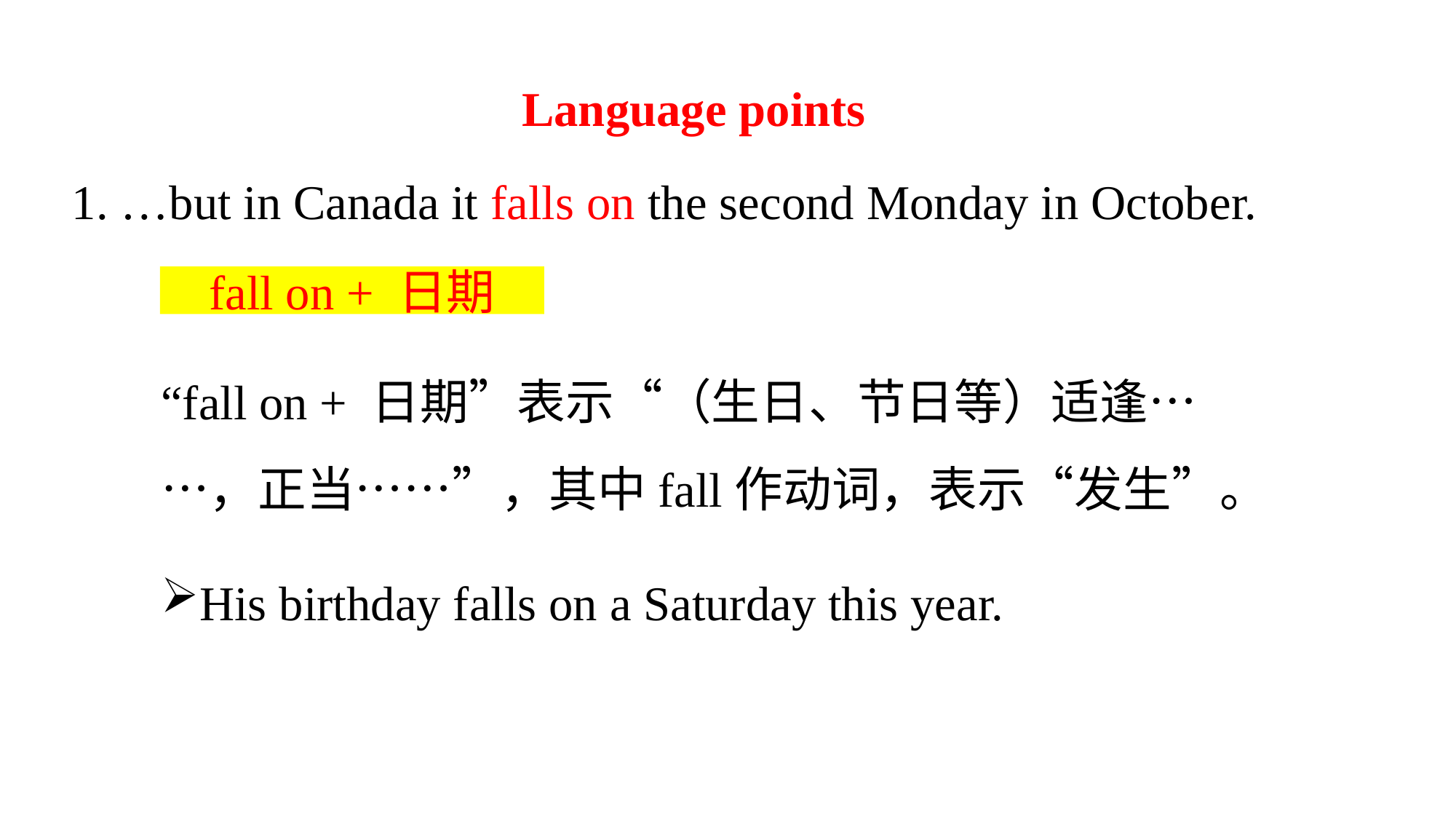

Language points

1. …but in Canada it falls on the second Monday in October.
fall on + 日期
“fall on + 日期”表示“（生日、节日等）适逢……，正当……”，其中fall作动词，表示“发生”。
His birthday falls on a Saturday this year.